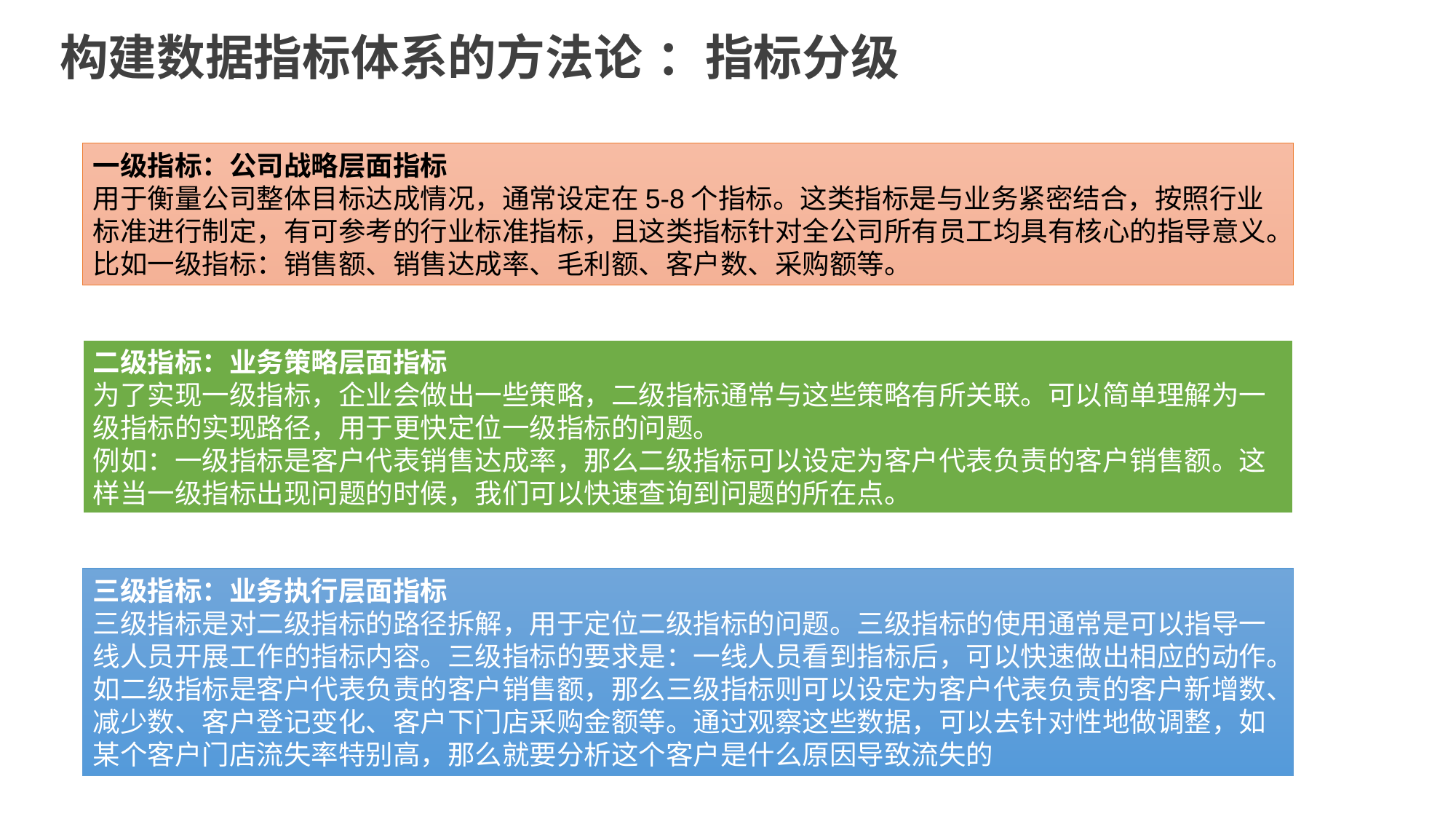

构建数据指标体系的方法论 ：指标分级
一级指标：公司战略层面指标
用于衡量公司整体目标达成情况，通常设定在5-8个指标。这类指标是与业务紧密结合，按照行业标准进行制定，有可参考的行业标准指标，且这类指标针对全公司所有员工均具有核心的指导意义。
比如一级指标：销售额、销售达成率、毛利额、客户数、采购额等。
二级指标：业务策略层面指标
为了实现一级指标，企业会做出一些策略，二级指标通常与这些策略有所关联。可以简单理解为一级指标的实现路径，用于更快定位一级指标的问题。
例如：一级指标是客户代表销售达成率，那么二级指标可以设定为客户代表负责的客户销售额。这样当一级指标出现问题的时候，我们可以快速查询到问题的所在点。
三级指标：业务执行层面指标
三级指标是对二级指标的路径拆解，用于定位二级指标的问题。三级指标的使用通常是可以指导一线人员开展工作的指标内容。三级指标的要求是：一线人员看到指标后，可以快速做出相应的动作。
如二级指标是客户代表负责的客户销售额，那么三级指标则可以设定为客户代表负责的客户新增数、减少数、客户登记变化、客户下门店采购金额等。通过观察这些数据，可以去针对性地做调整，如某个客户门店流失率特别高，那么就要分析这个客户是什么原因导致流失的